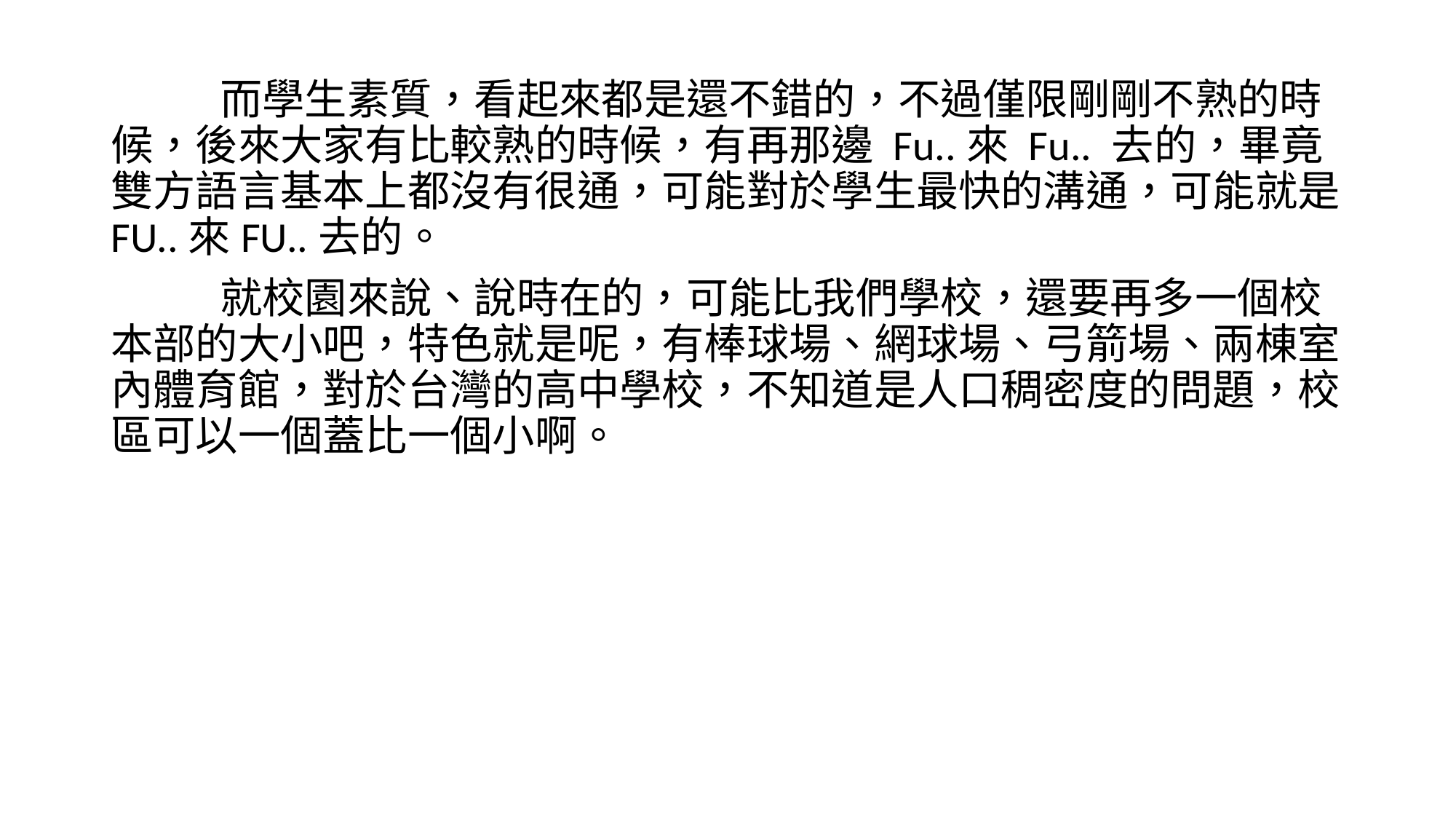

而學生素質，看起來都是還不錯的，不過僅限剛剛不熟的時候，後來大家有比較熟的時候，有再那邊 Fu..來 Fu.. 去的，畢竟雙方語言基本上都沒有很通，可能對於學生最快的溝通，可能就是FU..來FU..去的。
	就校園來說、說時在的，可能比我們學校，還要再多一個校本部的大小吧，特色就是呢，有棒球場、網球場、弓箭場、兩棟室內體育館，對於台灣的高中學校，不知道是人口稠密度的問題，校區可以一個蓋比一個小啊。